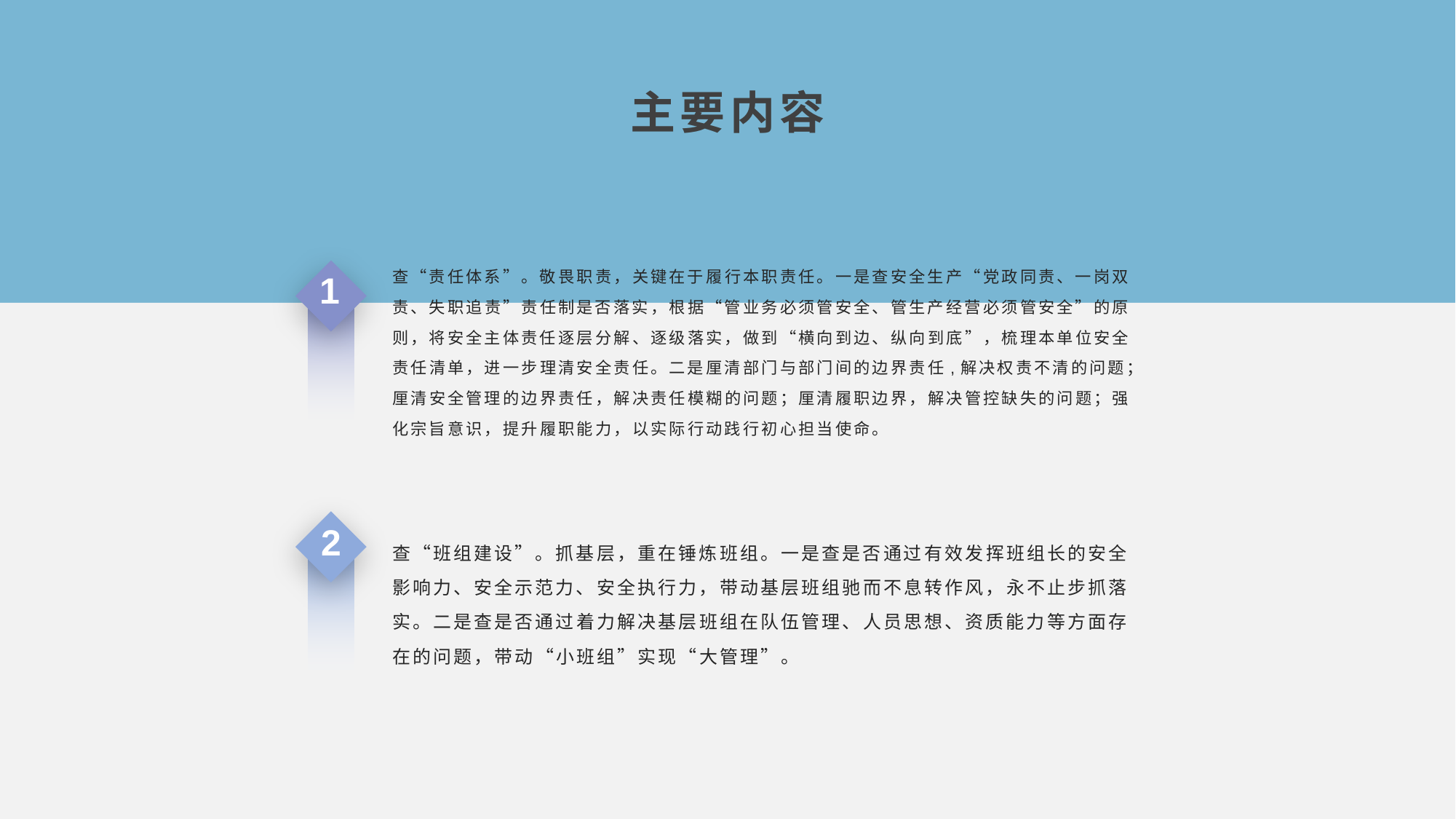

主要内容
查“责任体系”。敬畏职责，关键在于履行本职责任。一是查安全生产“党政同责、一岗双责、失职追责”责任制是否落实，根据“管业务必须管安全、管生产经营必须管安全”的原则，将安全主体责任逐层分解、逐级落实，做到“横向到边、纵向到底”，梳理本单位安全责任清单，进一步理清安全责任。二是厘清部门与部门间的边界责任,解决权责不清的问题；厘清安全管理的边界责任，解决责任模糊的问题；厘清履职边界，解决管控缺失的问题；强化宗旨意识，提升履职能力，以实际行动践行初心担当使命。

1

查“班组建设”。抓基层，重在锤炼班组。一是查是否通过有效发挥班组长的安全影响力、安全示范力、安全执行力，带动基层班组驰而不息转作风，永不止步抓落实。二是查是否通过着力解决基层班组在队伍管理、人员思想、资质能力等方面存在的问题，带动“小班组”实现“大管理”。

2